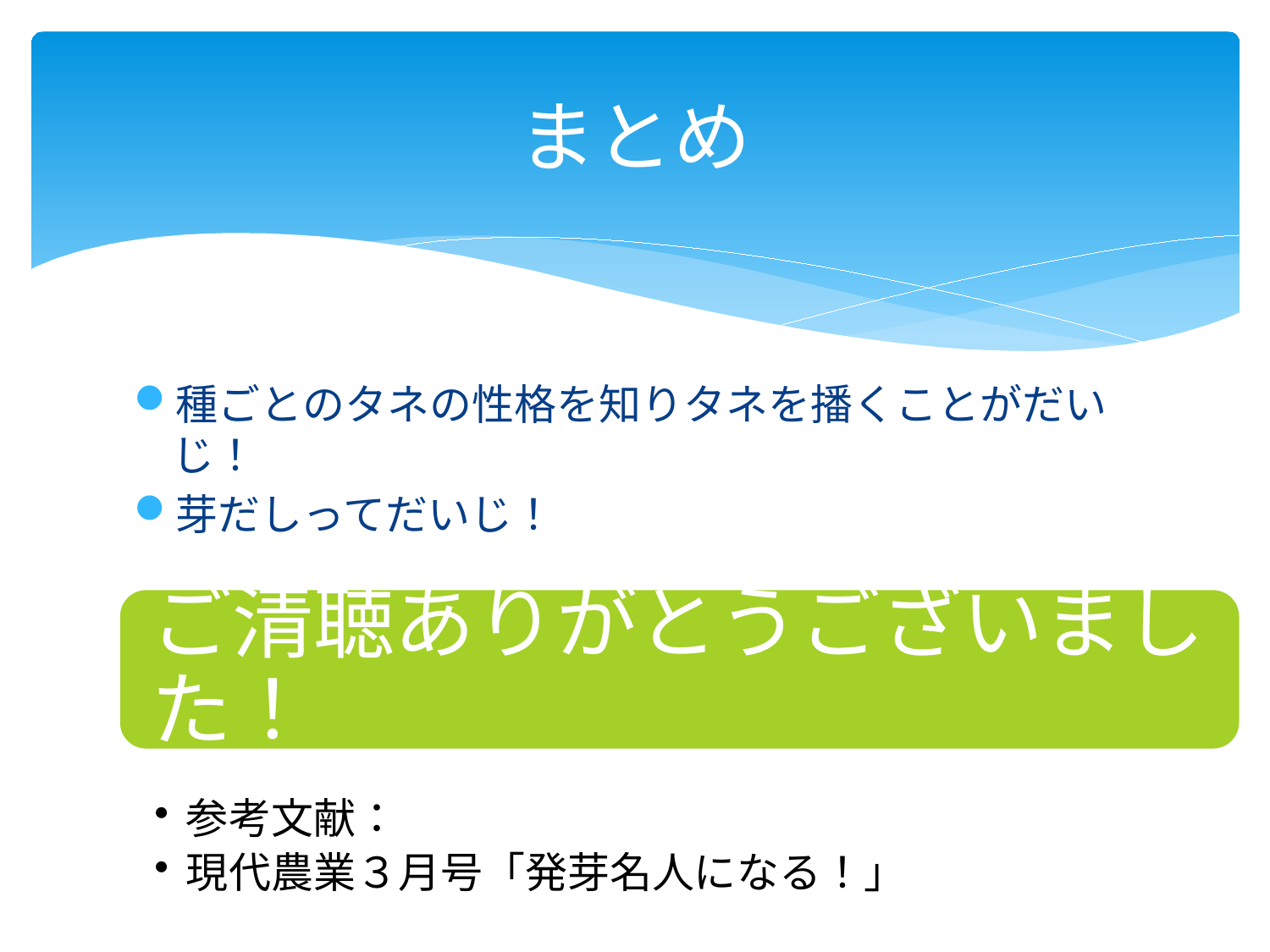

# まとめ
種ごとのタネの性格を知りタネを播くことがだいじ！
芽だしってだいじ！

ご清聴ありがとうございました！
参考文献：
現代農業３月号「発芽名人になる！」